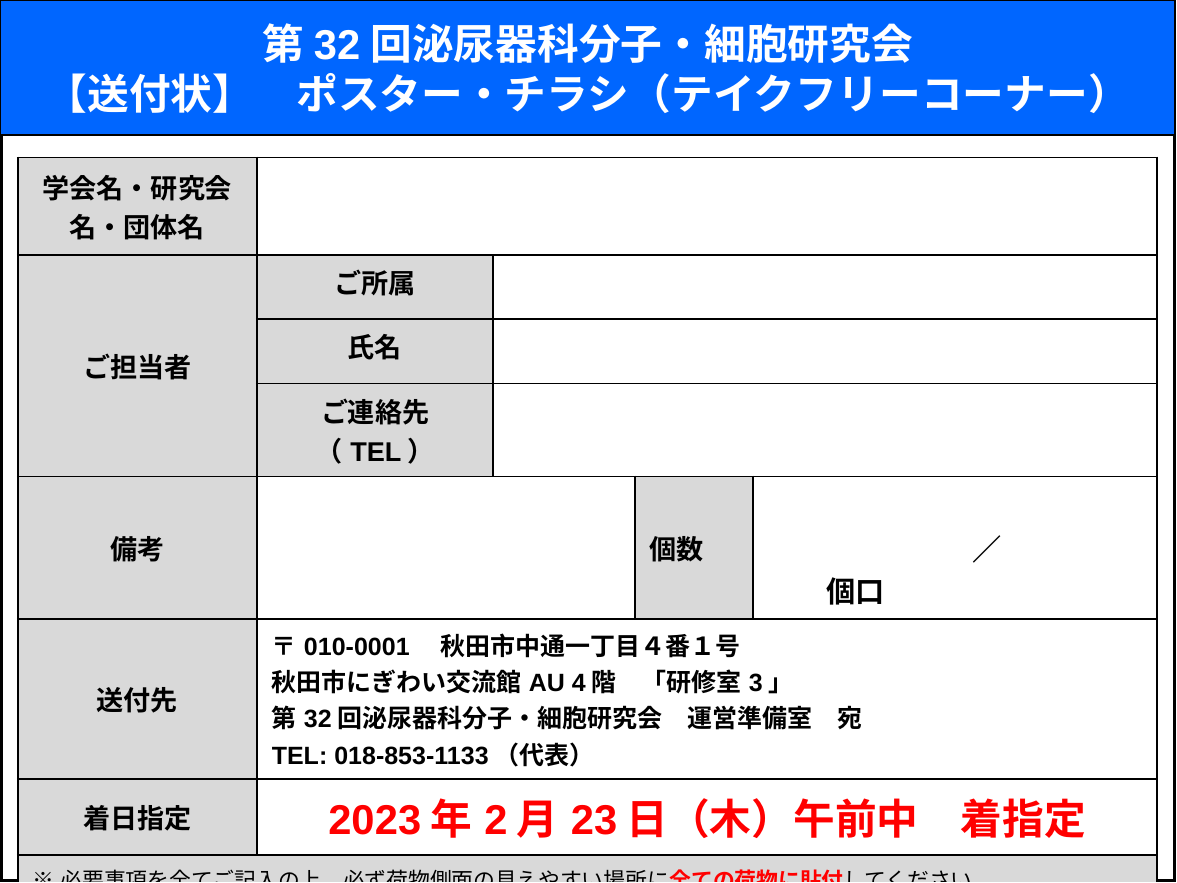

第32回泌尿器科分子・細胞研究会
【送付状】　ポスター・チラシ（テイクフリーコーナー）
| 学会名・研究会名・団体名 |  |  |  |  |
| --- | --- | --- | --- | --- |
| ご担当者 | ご所属 |  |  |  |
|  | 氏名 |  |  |  |
|  | ご連絡先（TEL） |  |  |  |
| 備考 |  |  | 個数 | ／　　　　　　個口 |
| 送付先 | 〒010-0001　秋田市中通一丁目４番１号 秋田市にぎわい交流館AU 4階　「研修室3」 第32回泌尿器科分子・細胞研究会　運営準備室　宛 TEL: 018-853-1133（代表） |  |  |  |
| 着日指定 | 2023年2月23日（木）午前中　着指定 |  |  |  |
| ※必要事項を全てご記入の上、必ず荷物側面の見えやすい場所に全ての荷物に貼付してください。 ※本送付状はカラーで印刷をお願いします。 |  |  |  |  |